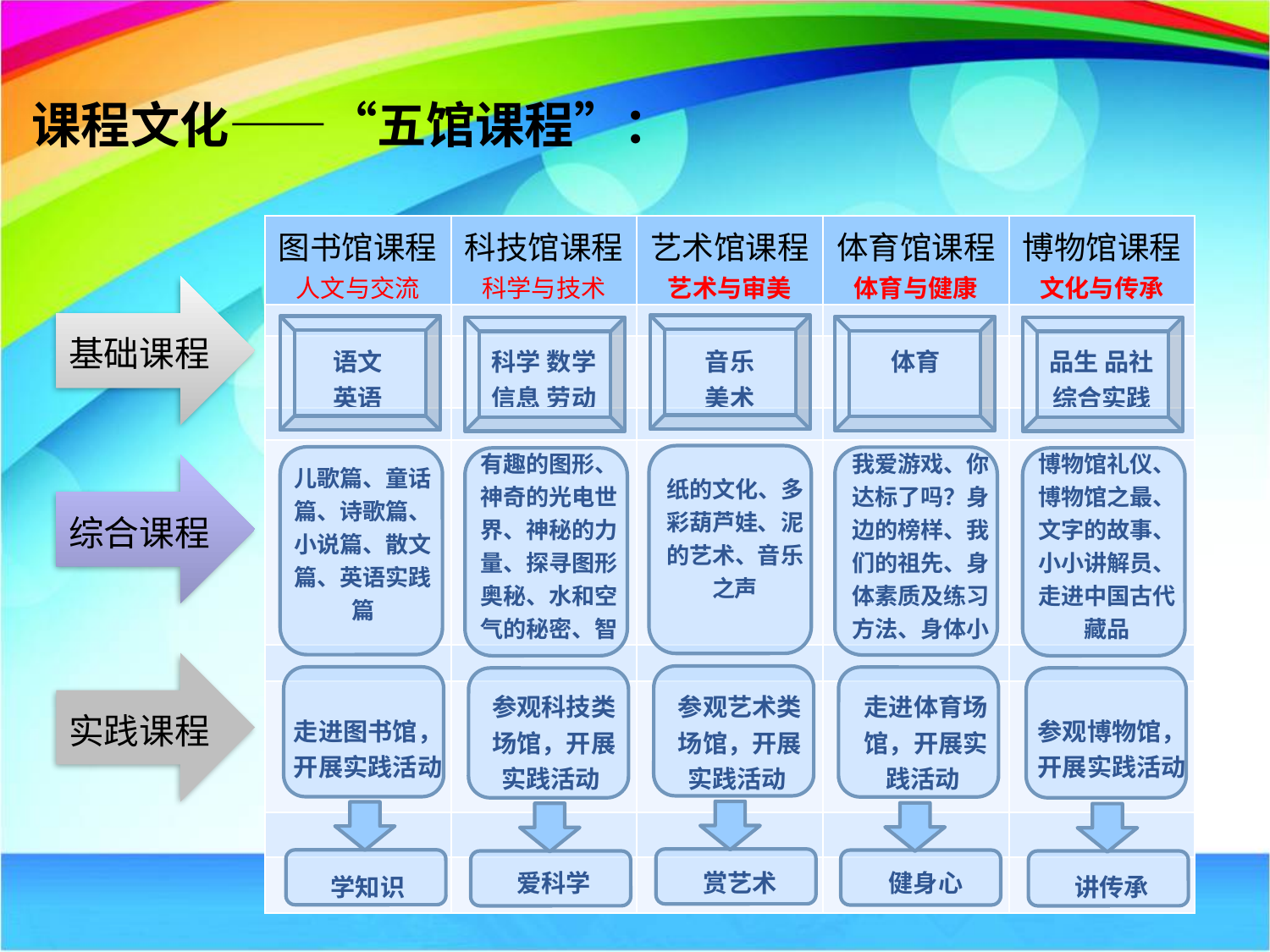

课程文化——“五馆课程”：
| 图书馆课程人文与交流 | 科技馆课程 科学与技术 | 艺术馆课程 艺术与审美 | 体育馆课程 体育与健康 | 博物馆课程 文化与传承 |
| --- | --- | --- | --- | --- |
|  |  |  |  |  |
| 语文 英语 | 科学 数学 信息 劳动 | 音乐 美术 | 体育 | 品生 品社 综合实践 |
|  |  |  |  |  |
| 儿歌篇、童话篇、诗歌篇、小说篇、散文篇、英语实践篇 | 有趣的图形、神奇的光电世界、神秘的力量、探寻图形奥秘、水和空气的秘密、智慧大冲关 | 纸的文化、多彩葫芦娃、泥的艺术、音乐之声 | 我爱游戏、你达标了吗？身边的榜样、我们的祖先、身体素质及练习方法、身体小卫士 | 博物馆礼仪、博物馆之最、文字的故事、小小讲解员、走进中国古代藏品 |
|  |  |  |  |  |
| 走进图书馆，开展实践活动 | 参观科技类场馆，开展实践活动 | 参观艺术类场馆，开展实践活动 | 走进体育场馆，开展实践活动 | 参观博物馆，开展实践活动 |
|  |  |  |  |  |
| 学知识 | 爱科学 | 赏艺术 | 健身心 | 讲传承 |

基础课程

综合课程

实践课程